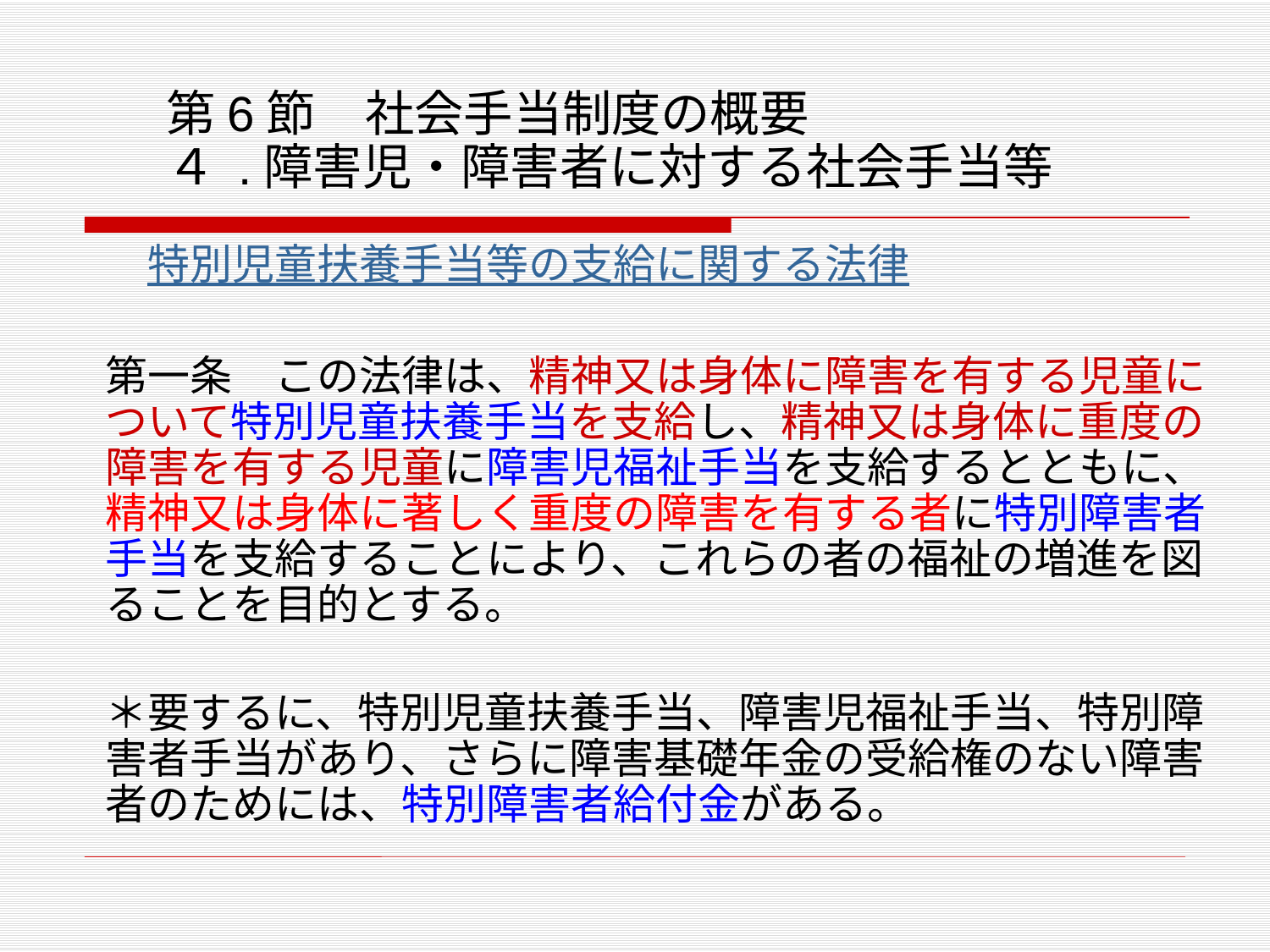

# 第6節　社会手当制度の概要 ４ .障害児・障害者に対する社会手当等
　特別児童扶養手当等の支給に関する法律

第一条　この法律は、精神又は身体に障害を有する児童について特別児童扶養手当を支給し、精神又は身体に重度の障害を有する児童に障害児福祉手当を支給するとともに、精神又は身体に著しく重度の障害を有する者に特別障害者手当を支給することにより、これらの者の福祉の増進を図ることを目的とする。

＊要するに、特別児童扶養手当、障害児福祉手当、特別障害者手当があり、さらに障害基礎年金の受給権のない障害者のためには、特別障害者給付金がある。